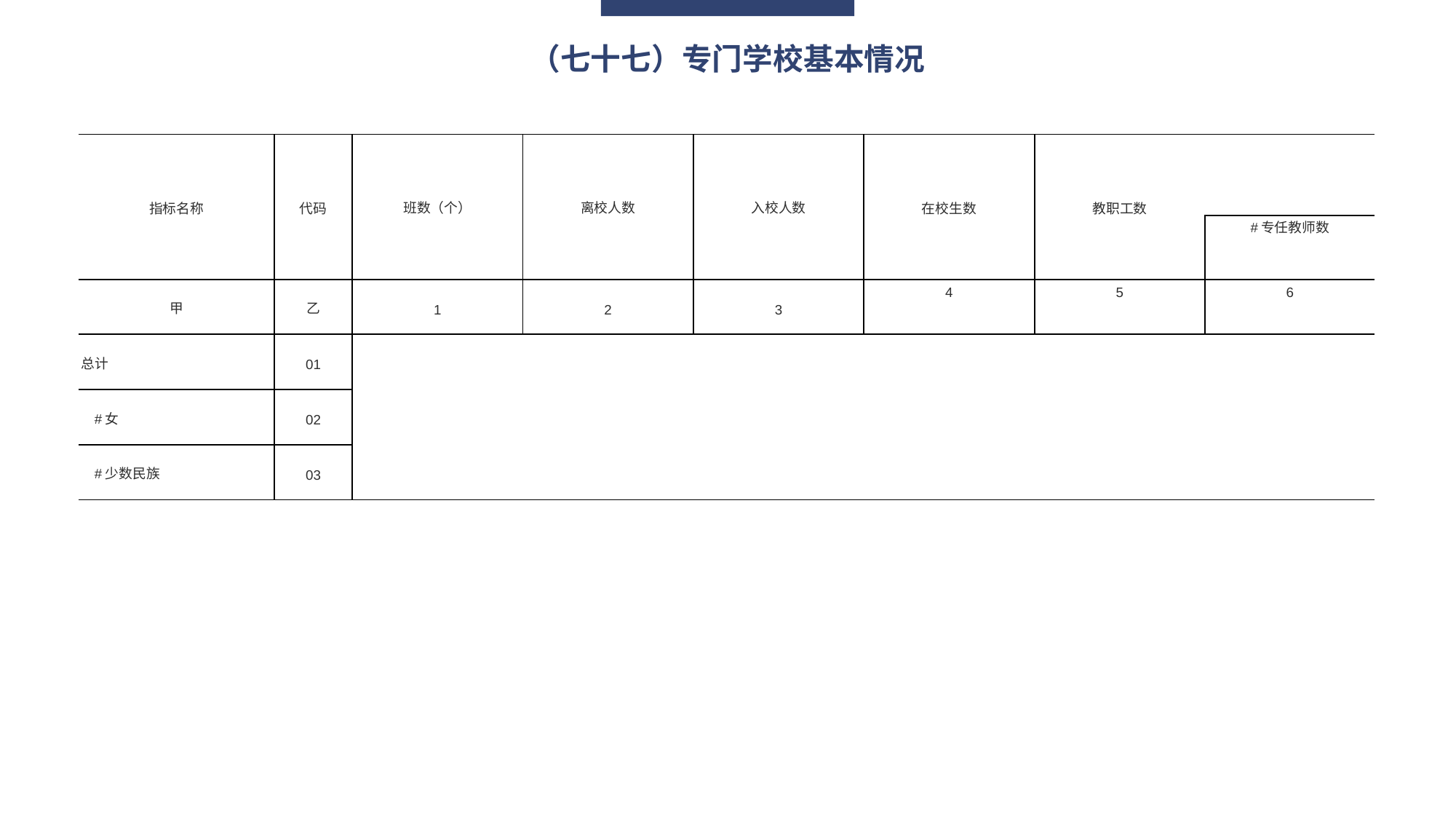

（七十七）专门学校基本情况
| 指标名称 | 代码 | 班数（个） | 离校人数 | 入校人数 | 在校生数 | 教职工数 |  |
| --- | --- | --- | --- | --- | --- | --- | --- |
|  |  |  |  |  |  |  | #专任教师数 |
| 甲 | 乙 | 1 | 2 | 3 | 4 | 5 | 6 |
| 总计 | 01 |  |  |  |  |  |  |
| #女 | 02 |  |  |  |  |  |  |
| #少数民族 | 03 |  |  |  |  |  |  |